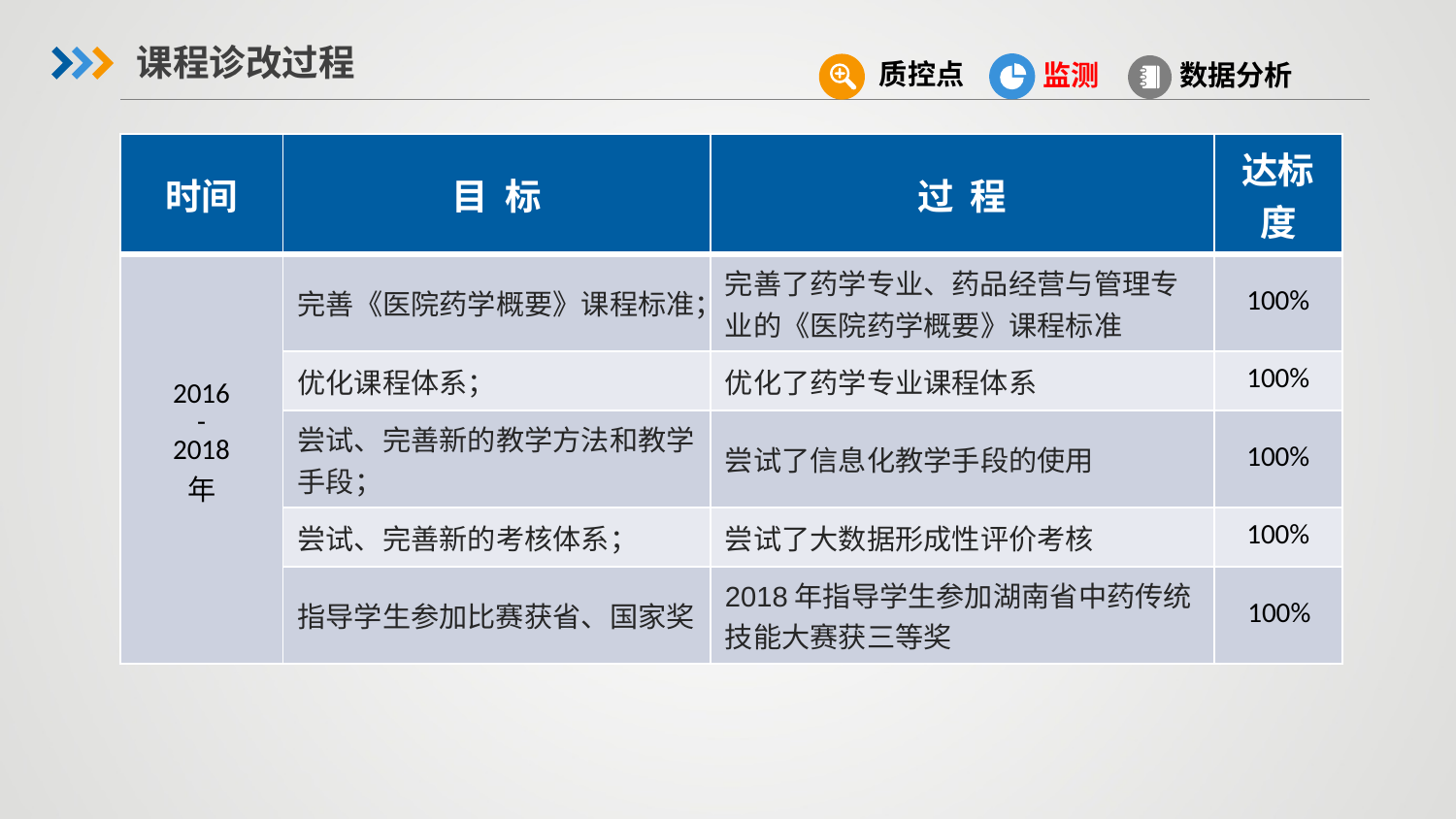

课程诊改过程
质控点
监测
数据分析

| 时间 | 目 标 | 过 程 | 达标度 |
| --- | --- | --- | --- |
| 2016 - 2018 年 | 完善《医院药学概要》课程标准； | 完善了药学专业、药品经营与管理专业的《医院药学概要》课程标准 | 100% |
|  | 优化课程体系； | 优化了药学专业课程体系 | 100% |
|  | 尝试、完善新的教学方法和教学手段； | 尝试了信息化教学手段的使用 | 100% |
|  | 尝试、完善新的考核体系； | 尝试了大数据形成性评价考核 | 100% |
|  | 指导学生参加比赛获省、国家奖 | 2018年指导学生参加湖南省中药传统技能大赛获三等奖 | 100% |